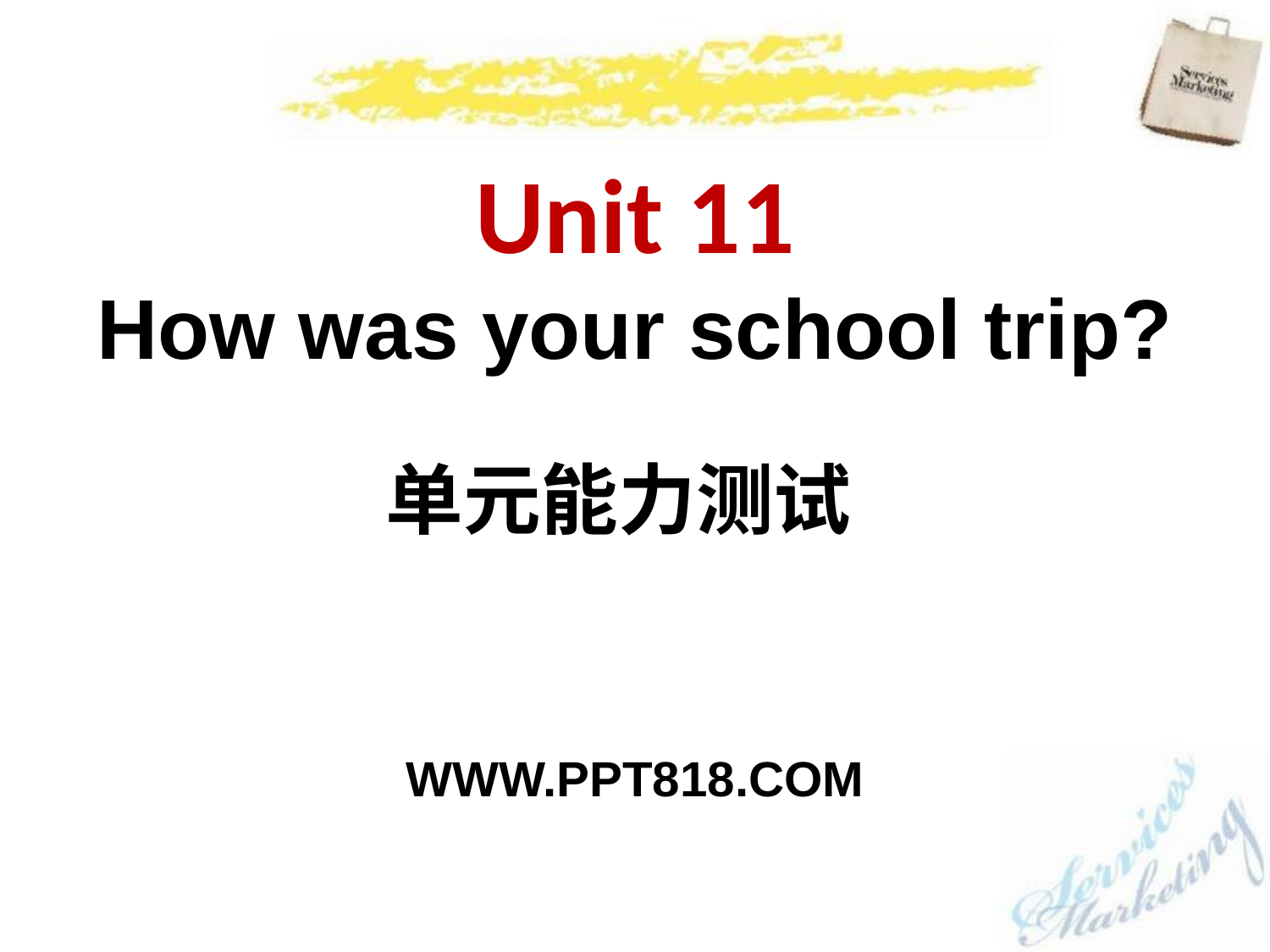

Unit 11
How was your school trip?
单元能力测试
WWW.PPT818.COM